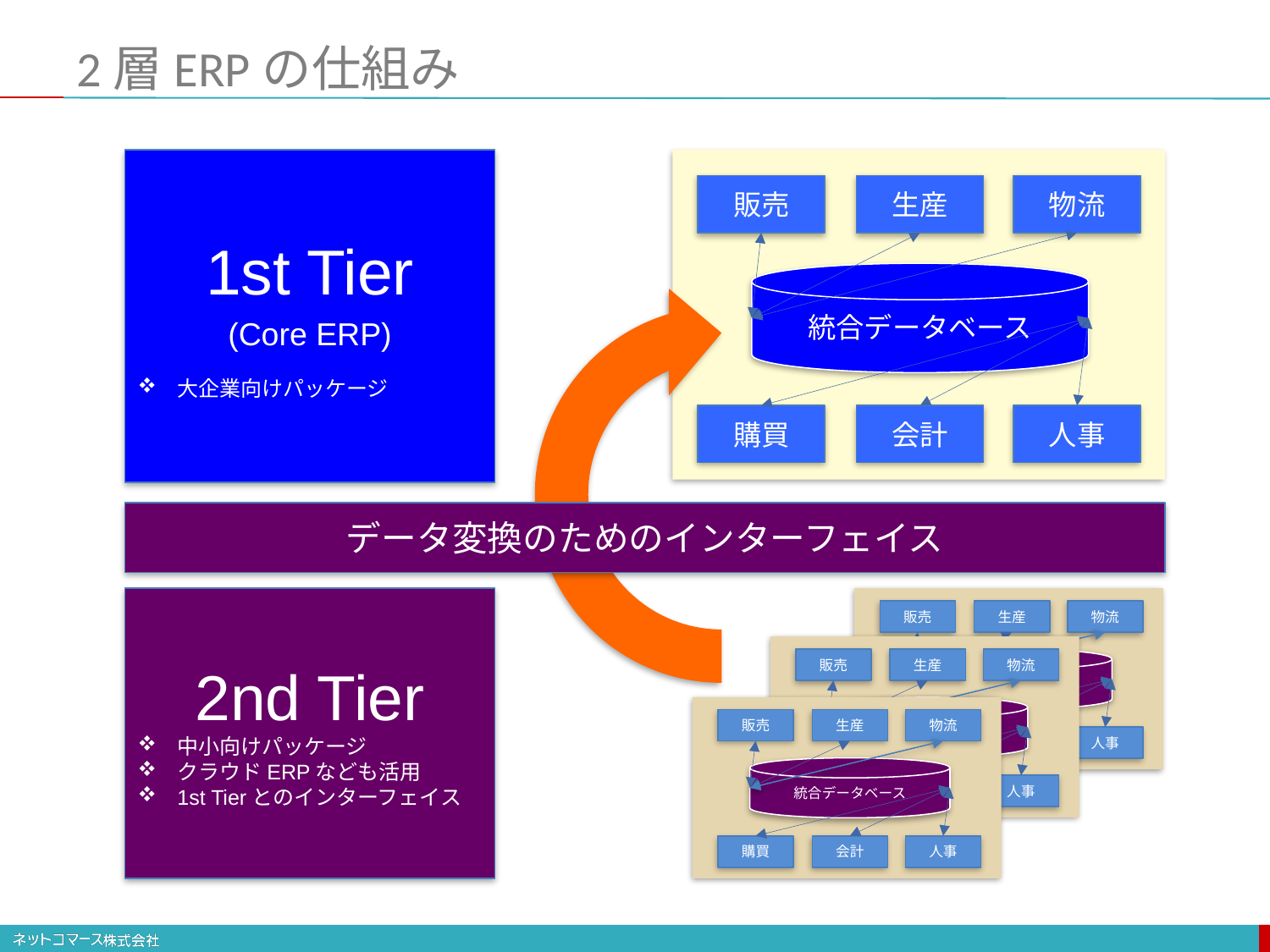

# 2層ERPの仕組み
1st Tier
(Core ERP)

大企業向けパッケージ

販売
生産
物流
統合データベース

購買
会計
人事
データ変換のためのインターフェイス
2nd Tier
中小向けパッケージ
クラウドERPなども活用
1st Tierとのインターフェイス

販売
生産
物流
統合データベース
購買
会計
人事

販売
生産
物流
統合データベース
購買
会計
人事

販売
生産
物流
統合データベース
購買
会計
人事